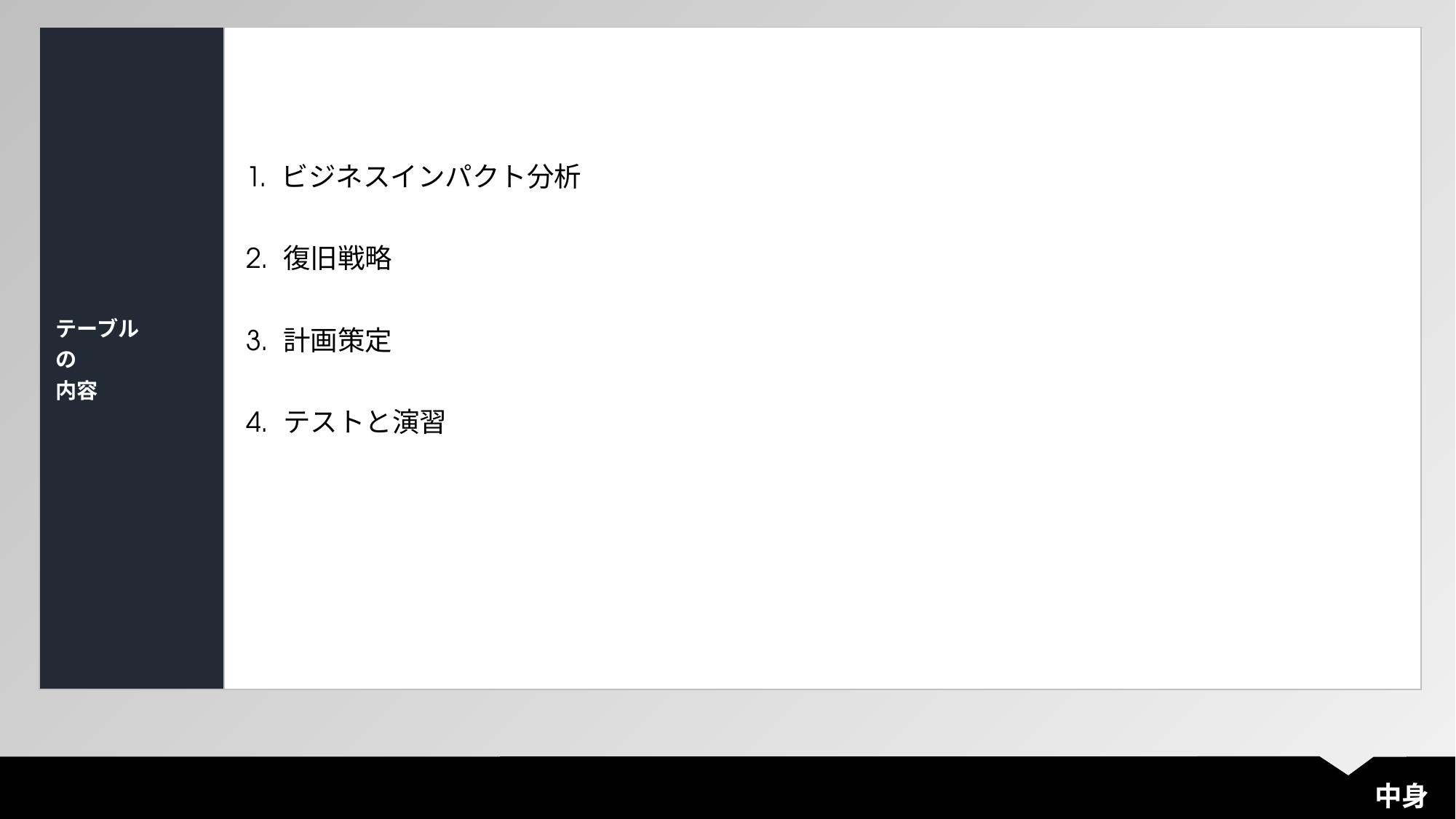

| テーブル の 内容 |  |
| --- | --- |
1. ビジネスインパクト分析
2. 復旧戦略
3. 計画策定
4. テストと演習

中身